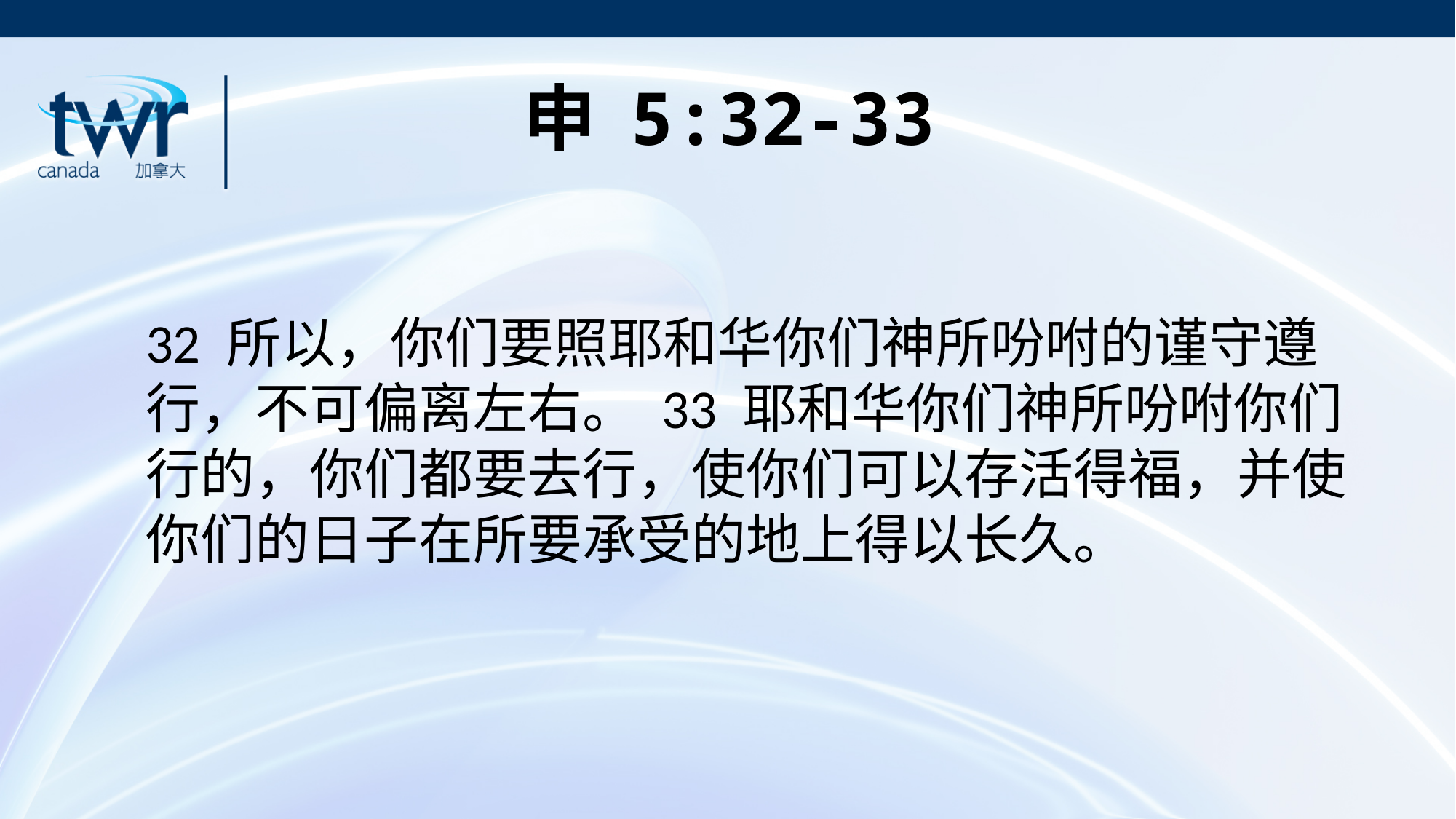

申 5:32-33
32 所以，你们要照耶和华你们神所吩咐的谨守遵行，不可偏离左右。 33 耶和华你们神所吩咐你们行的，你们都要去行，使你们可以存活得福，并使你们的日子在所要承受的地上得以长久。